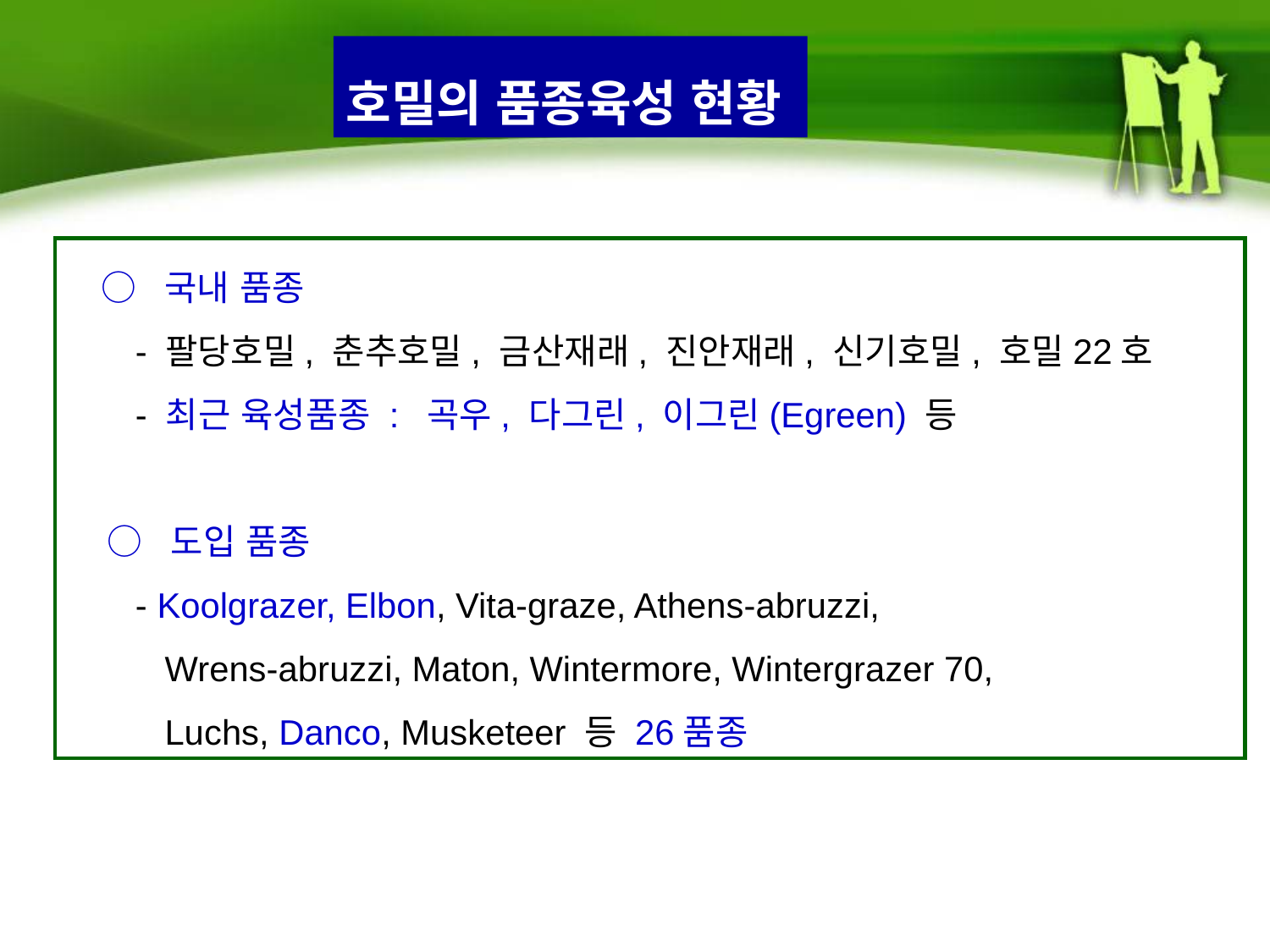

호밀의 품종육성 현황
    ○  국내 품종
       - 팔당호밀, 춘추호밀, 금산재래, 진안재래, 신기호밀, 호밀22호
       - 최근 육성품종 :  곡우, 다그린, 이그린(Egreen) 등

    ○  도입 품종
       - Koolgrazer, Elbon, Vita-graze, Athens-abruzzi,
          Wrens-abruzzi, Maton, Wintermore, Wintergrazer 70,
          Luchs, Danco, Musketeer 등 26품종